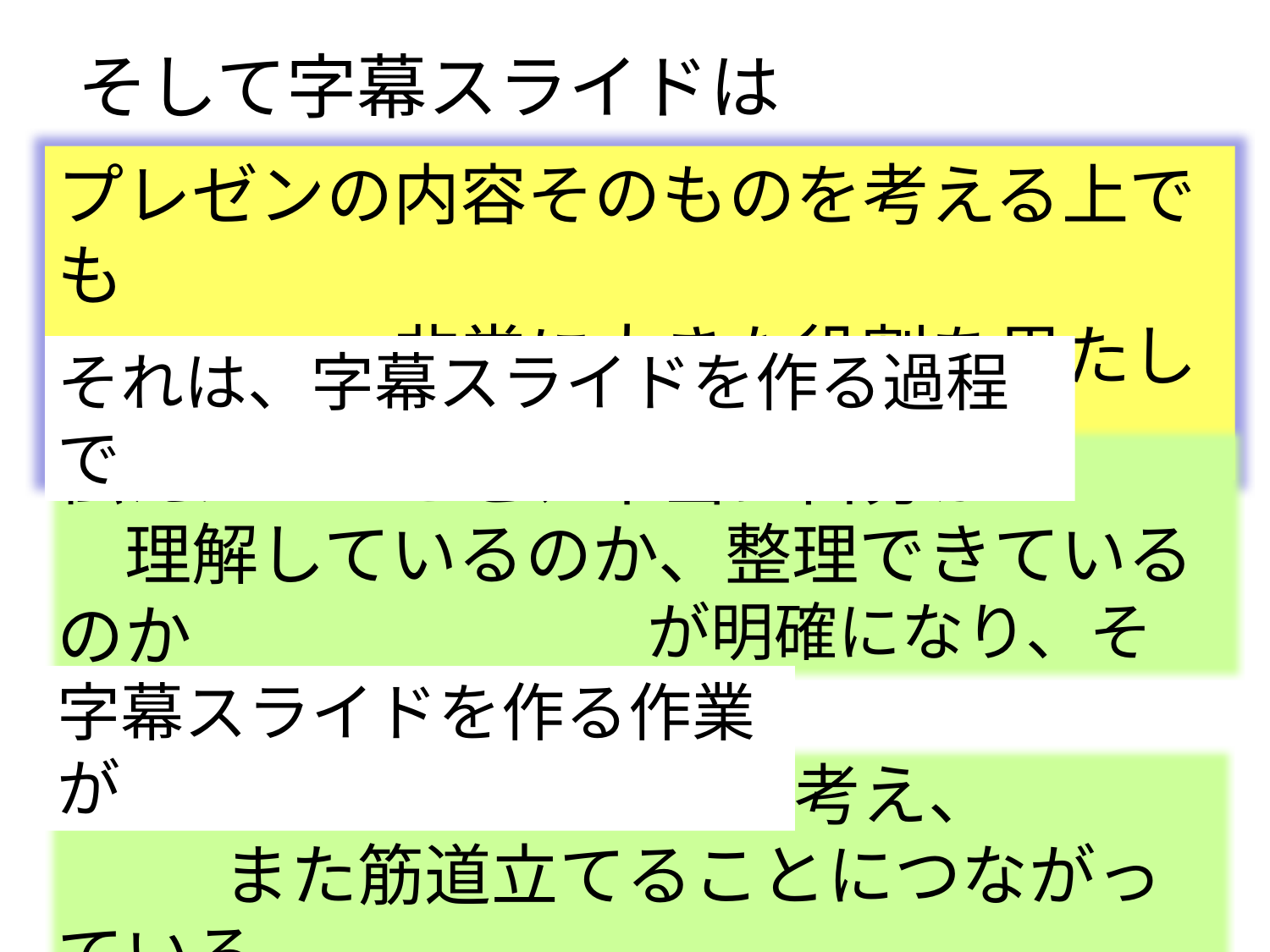

そして字幕スライドは
プレゼンの内容そのものを考える上でも
　　　　　非常に大きな役割を果たしている
それは、字幕スライドを作る過程で
伝えたいことを、本当に自分が
　理解しているのか、整理できているのか
が明確になり、そして
字幕スライドを作る作業が
伝えたいことをより深く考え、
　　　また筋道立てることにつながっている